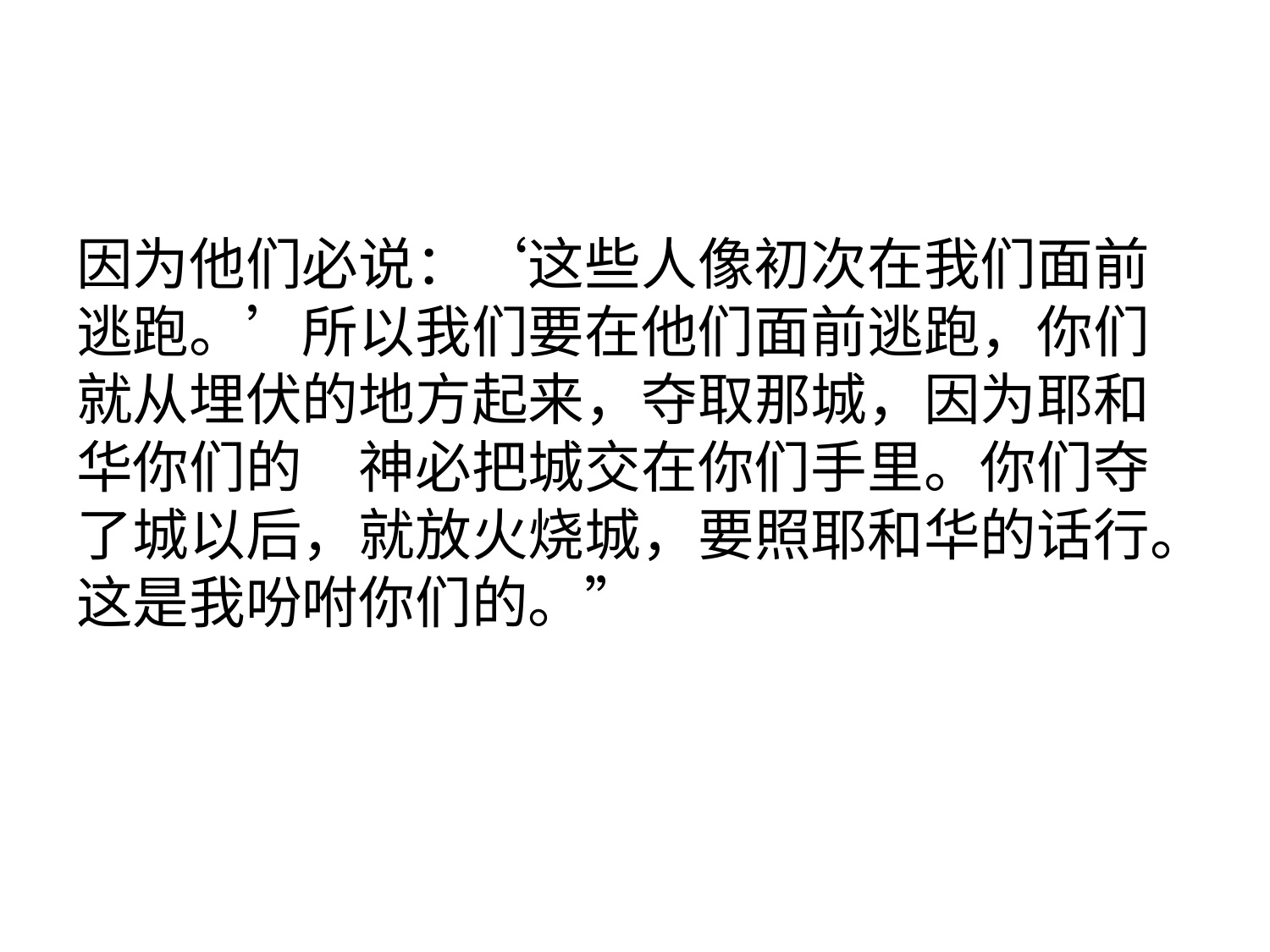

#
因为他们必说：‘这些人像初次在我们面前逃跑。’所以我们要在他们面前逃跑，你们就从埋伏的地方起来，夺取那城，因为耶和华你们的　神必把城交在你们手里。你们夺了城以后，就放火烧城，要照耶和华的话行。这是我吩咐你们的。”